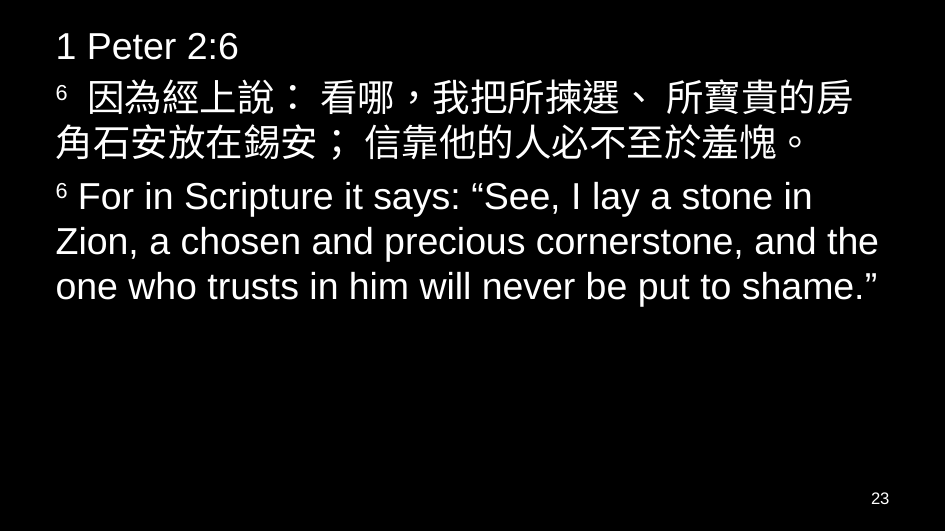

1 Peter 2:6
6 因為經上說： 看哪，我把所揀選、 所寶貴的房角石安放在錫安； 信靠他的人必不至於羞愧。
6 For in Scripture it says: “See, I lay a stone in Zion, a chosen and precious cornerstone, and the one who trusts in him will never be put to shame.”

23